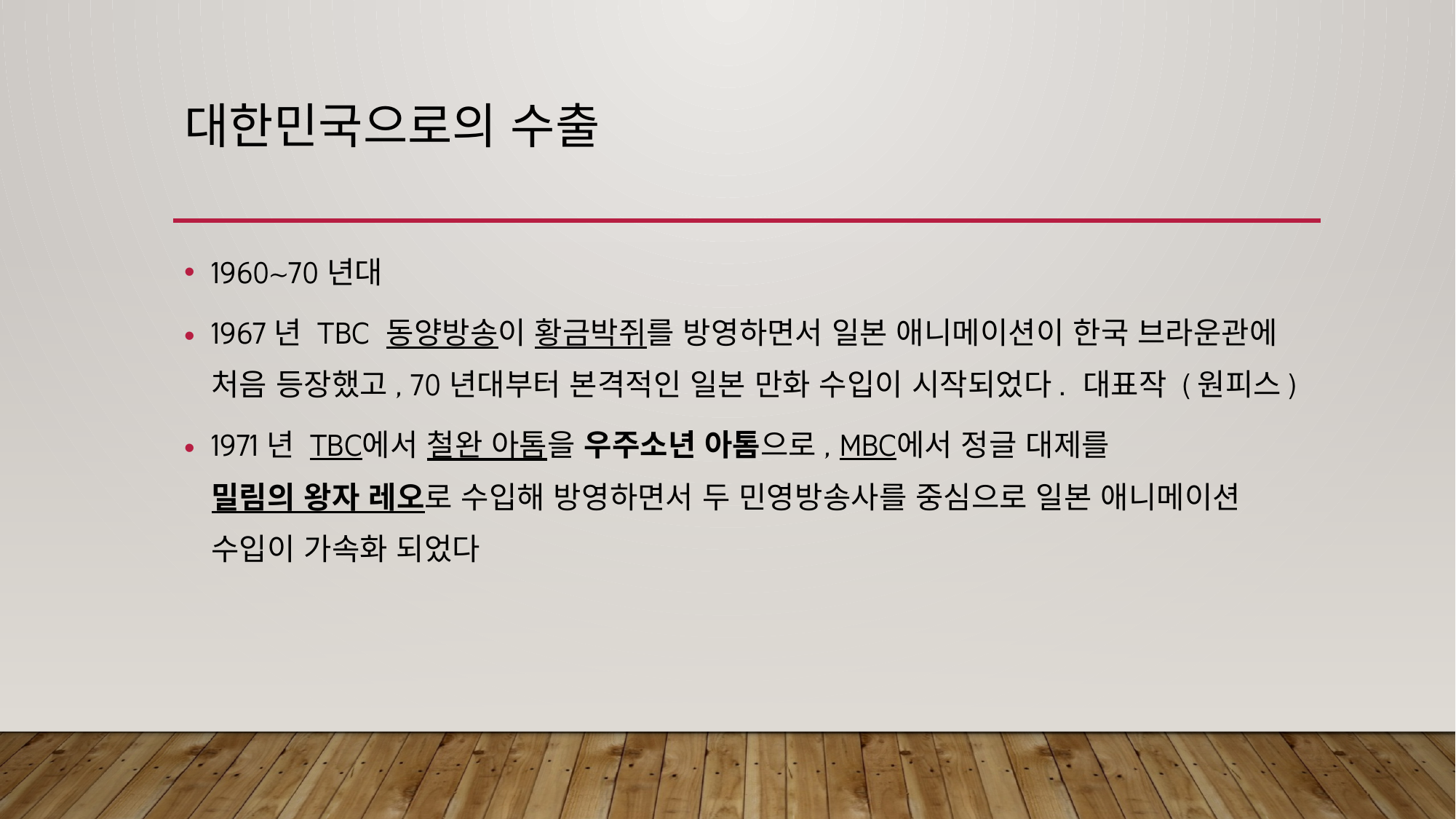

# 대한민국으로의 수출
1960~70년대
1967년 TBC 동양방송이 황금박쥐를 방영하면서 일본 애니메이션이 한국 브라운관에 처음 등장했고, 70년대부터 본격적인 일본 만화 수입이 시작되었다. 대표작 (원피스)
1971년 TBC에서 철완 아톰을 우주소년 아톰으로, MBC에서 정글 대제를 밀림의 왕자 레오로 수입해 방영하면서 두 민영방송사를 중심으로 일본 애니메이션 수입이 가속화 되었다